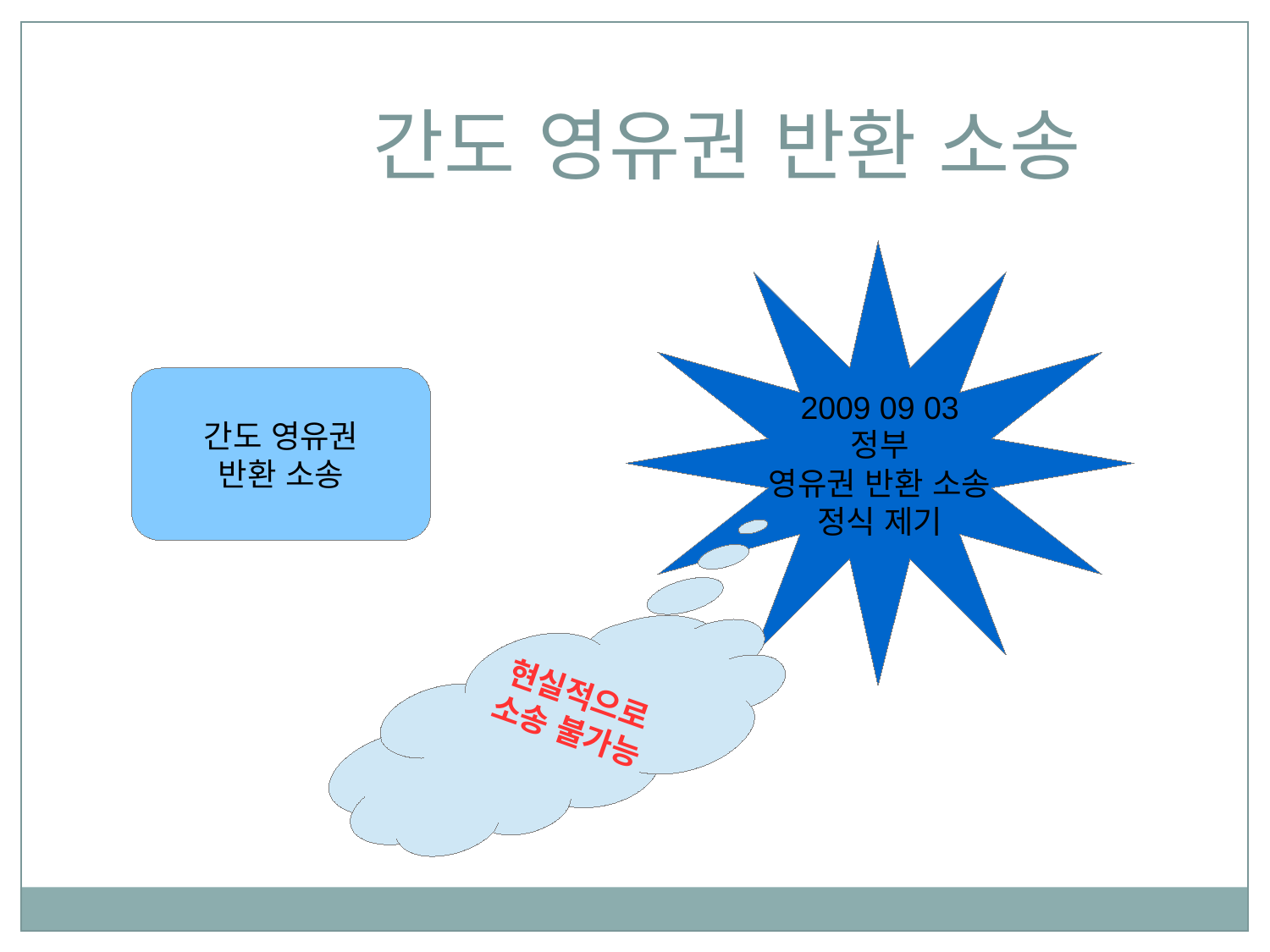

간도 영유권 반환 소송
2009 09 03
정부
영유권 반환 소송
정식 제기
간도 영유권
반환 소송

현실적으로
소송 불가능